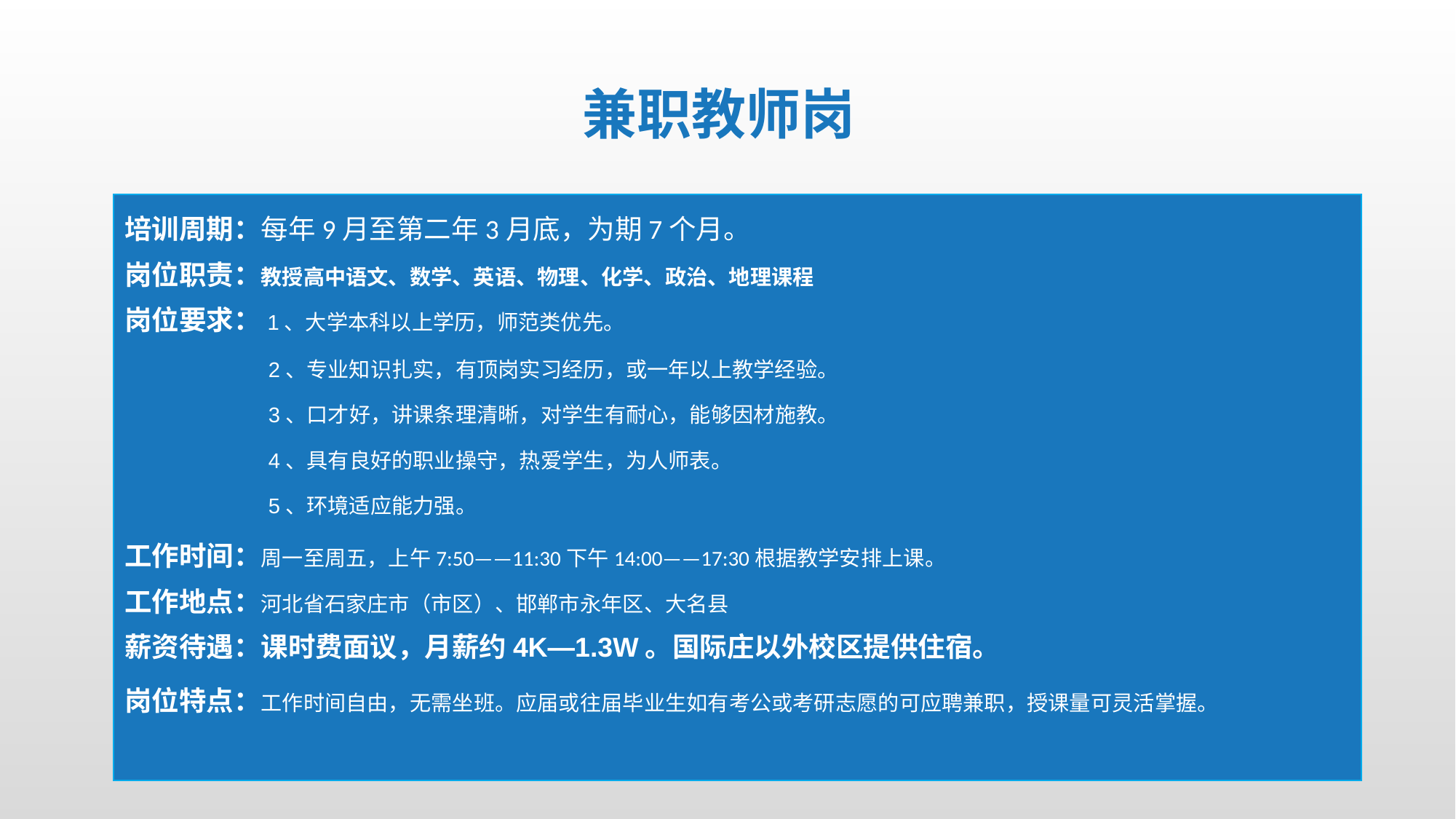

# 兼职教师岗
培训周期：每年9月至第二年3月底，为期7个月。
岗位职责：教授高中语文、数学、英语、物理、化学、政治、地理课程
岗位要求：1、大学本科以上学历，师范类优先。
                        2、专业知识扎实，有顶岗实习经历，或一年以上教学经验。
                        3、口才好，讲课条理清晰，对学生有耐心，能够因材施教。
                        4、具有良好的职业操守，热爱学生，为人师表。
                        5、环境适应能力强。
工作时间：周一至周五，上午7:50——11:30下午14:00——17:30根据教学安排上课。
工作地点：河北省石家庄市（市区）、邯郸市永年区、大名县
薪资待遇：课时费面议，月薪约4K—1.3W。国际庄以外校区提供住宿。
岗位特点：工作时间自由，无需坐班。应届或往届毕业生如有考公或考研志愿的可应聘兼职，授课量可灵活掌握。